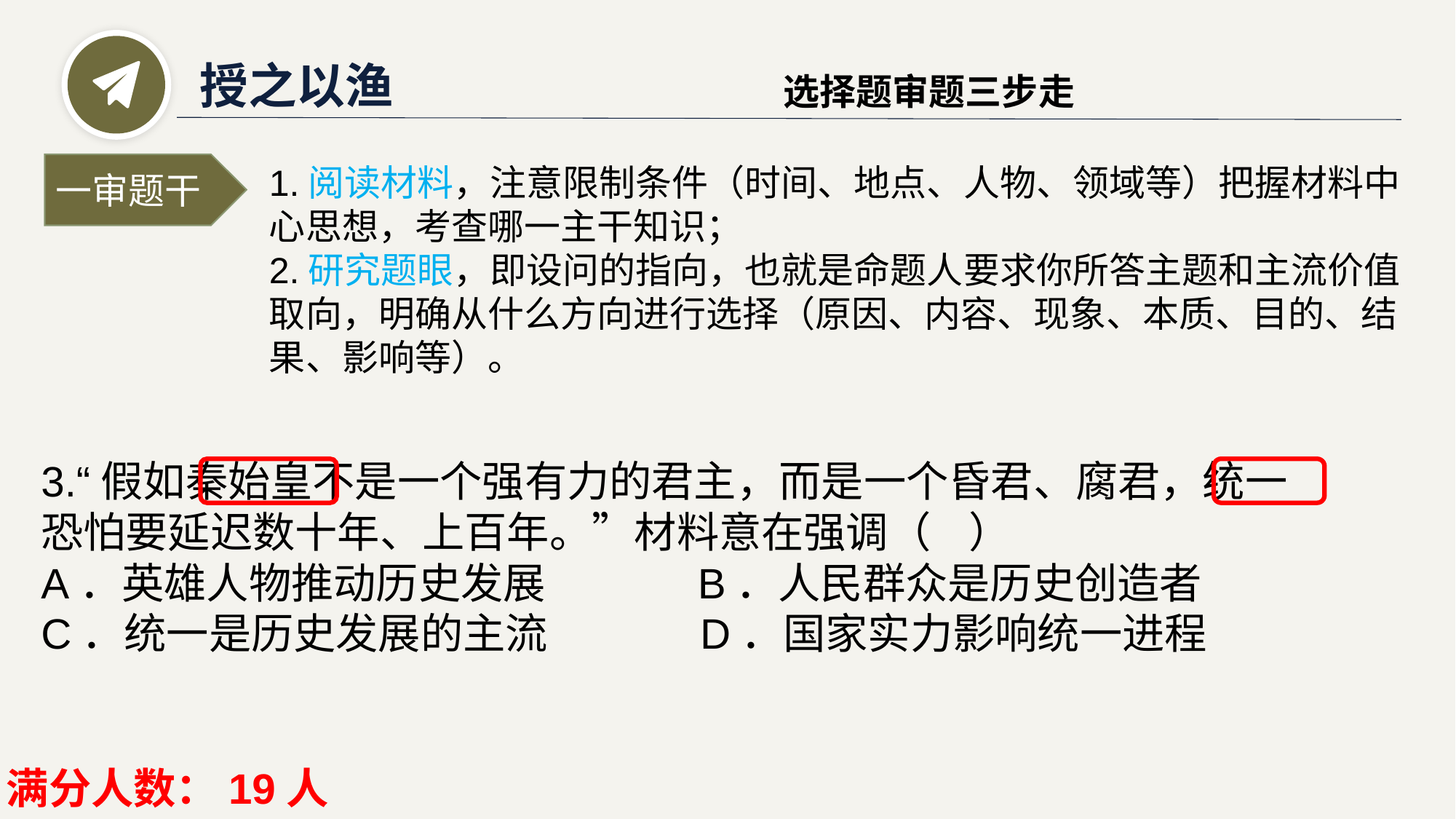

授之以渔

选择题审题三步走

一审题干
1.阅读材料，注意限制条件（时间、地点、人物、领域等）把握材料中心思想，考查哪一主干知识；
2.研究题眼，即设问的指向，也就是命题人要求你所答主题和主流价值取向，明确从什么方向进行选择（原因、内容、现象、本质、目的、结果、影响等）。
3.“假如秦始皇不是一个强有力的君主，而是一个昏君、腐君，统一恐怕要延迟数十年、上百年。”材料意在强调（    ）
A．英雄人物推动历史发展               B．人民群众是历史创造者
C．统一是历史发展的主流               D．国家实力影响统一进程

满分人数：19人